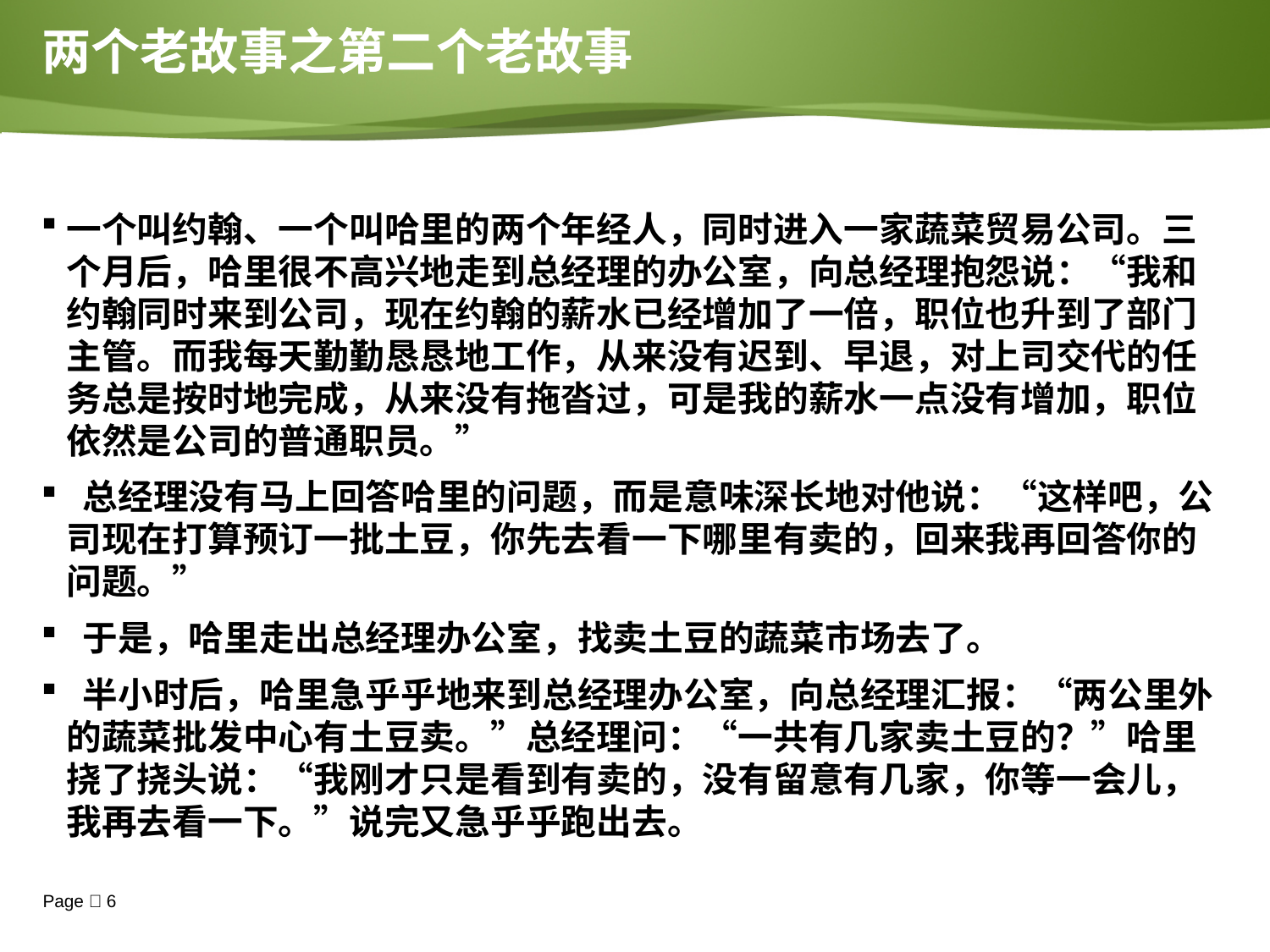

两个老故事之第二个老故事
# 一个叫约翰、一个叫哈里的两个年经人，同时进入一家蔬菜贸易公司。三个月后，哈里很不高兴地走到总经理的办公室，向总经理抱怨说：“我和约翰同时来到公司，现在约翰的薪水已经增加了一倍，职位也升到了部门主管。而我每天勤勤恳恳地工作，从来没有迟到、早退，对上司交代的任务总是按时地完成，从来没有拖沓过，可是我的薪水一点没有增加，职位依然是公司的普通职员。”
 总经理没有马上回答哈里的问题，而是意味深长地对他说：“这样吧，公司现在打算预订一批土豆，你先去看一下哪里有卖的，回来我再回答你的问题。”
 于是，哈里走出总经理办公室，找卖土豆的蔬菜市场去了。
 半小时后，哈里急乎乎地来到总经理办公室，向总经理汇报：“两公里外的蔬菜批发中心有土豆卖。”总经理问：“一共有几家卖土豆的？”哈里挠了挠头说：“我刚才只是看到有卖的，没有留意有几家，你等一会儿，我再去看一下。”说完又急乎乎跑出去。